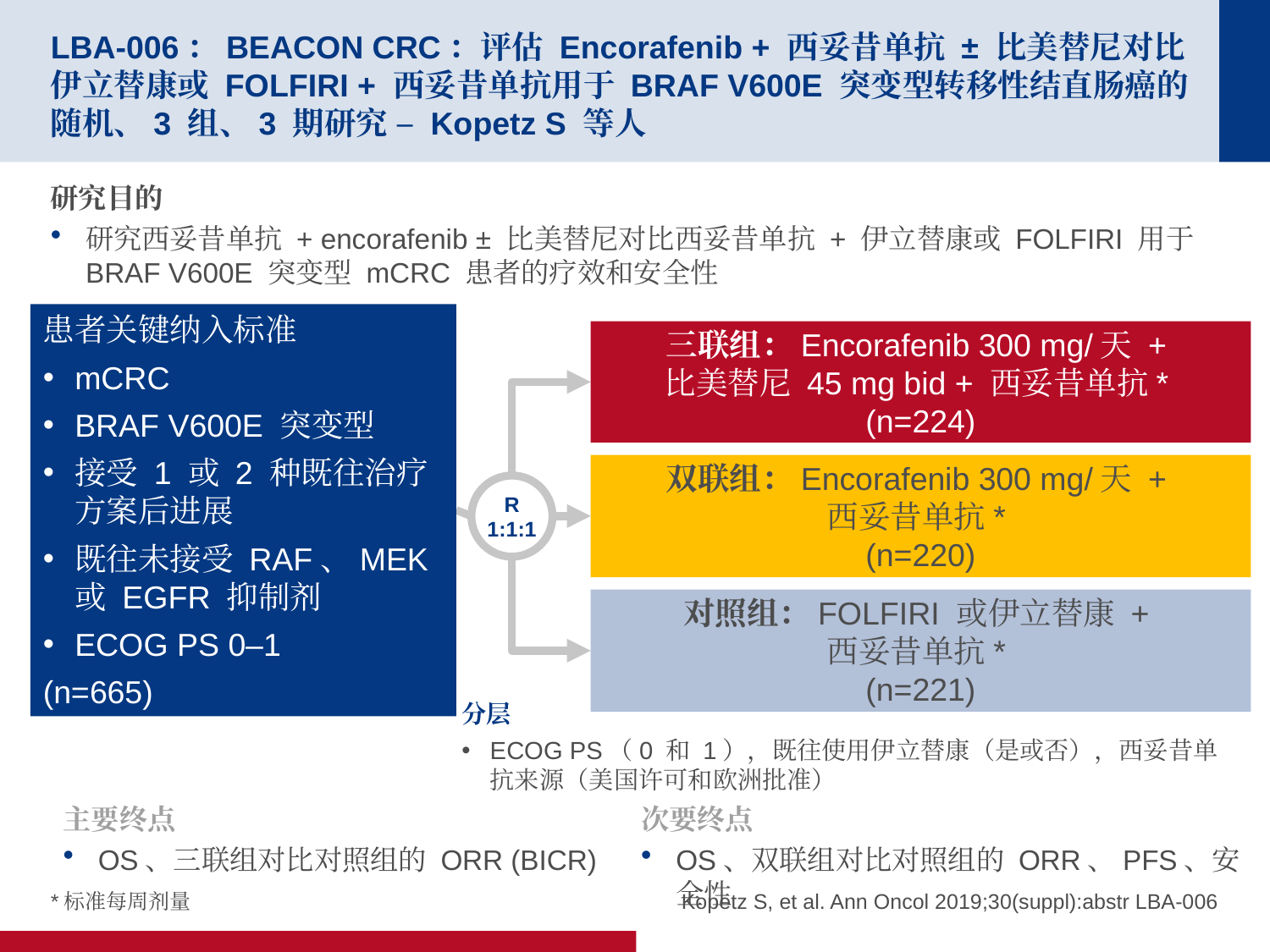

# LBA-006：BEACON CRC：评估 Encorafenib + 西妥昔单抗 ± 比美替尼对比伊立替康或 FOLFIRI + 西妥昔单抗用于 BRAF V600E 突变型转移性结直肠癌的随机、3 组、3 期研究 – Kopetz S 等人
研究目的
研究西妥昔单抗 + encorafenib ± 比美替尼对比西妥昔单抗 + 伊立替康或 FOLFIRI 用于 BRAF V600E 突变型 mCRC 患者的疗效和安全性
患者关键纳入标准
mCRC
BRAF V600E 突变型
接受 1 或 2 种既往治疗方案后进展
既往未接受 RAF、MEK 或 EGFR 抑制剂
ECOG PS 0–1
(n=665)
三联组：Encorafenib 300 mg/天 +
比美替尼 45 mg bid + 西妥昔单抗*
(n=224)
双联组：Encorafenib 300 mg/天 +
西妥昔单抗*
(n=220)
R
1:1:1
对照组：FOLFIRI 或伊立替康 +
西妥昔单抗*
(n=221)
分层
ECOG PS（0 和 1），既往使用伊立替康（是或否），西妥昔单抗来源（美国许可和欧洲批准）
主要终点
OS、三联组对比对照组的 ORR (BICR)
次要终点
OS、双联组对比对照组的 ORR、PFS、安全性
*标准每周剂量
Kopetz S, et al. Ann Oncol 2019;30(suppl):abstr LBA-006